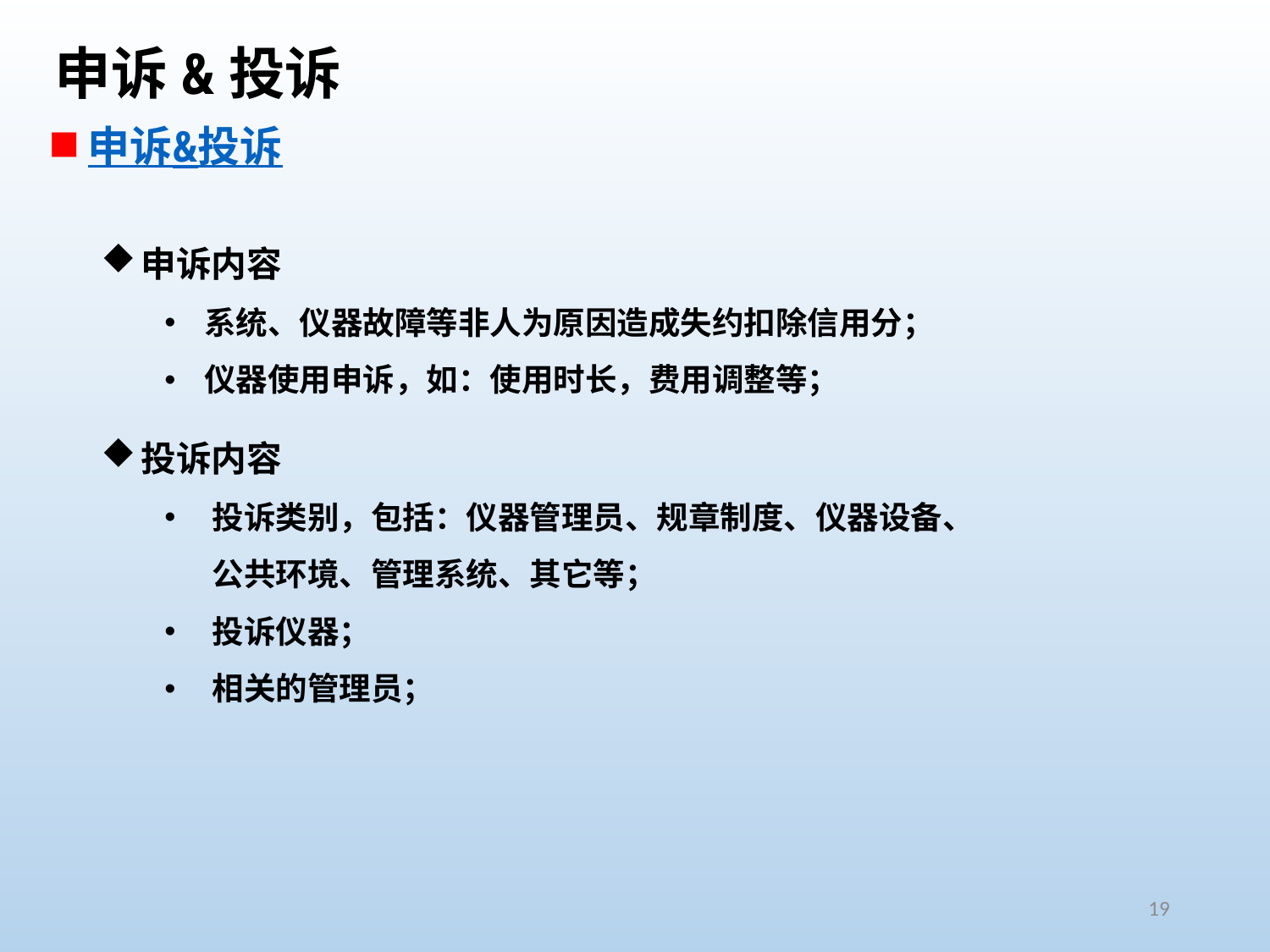

申诉&投诉
申诉&投诉
申诉内容
系统、仪器故障等非人为原因造成失约扣除信用分；
仪器使用申诉，如：使用时长，费用调整等；

投诉内容
投诉类别，包括：仪器管理员、规章制度、仪器设备、公共环境、管理系统、其它等；
投诉仪器；
相关的管理员；
19